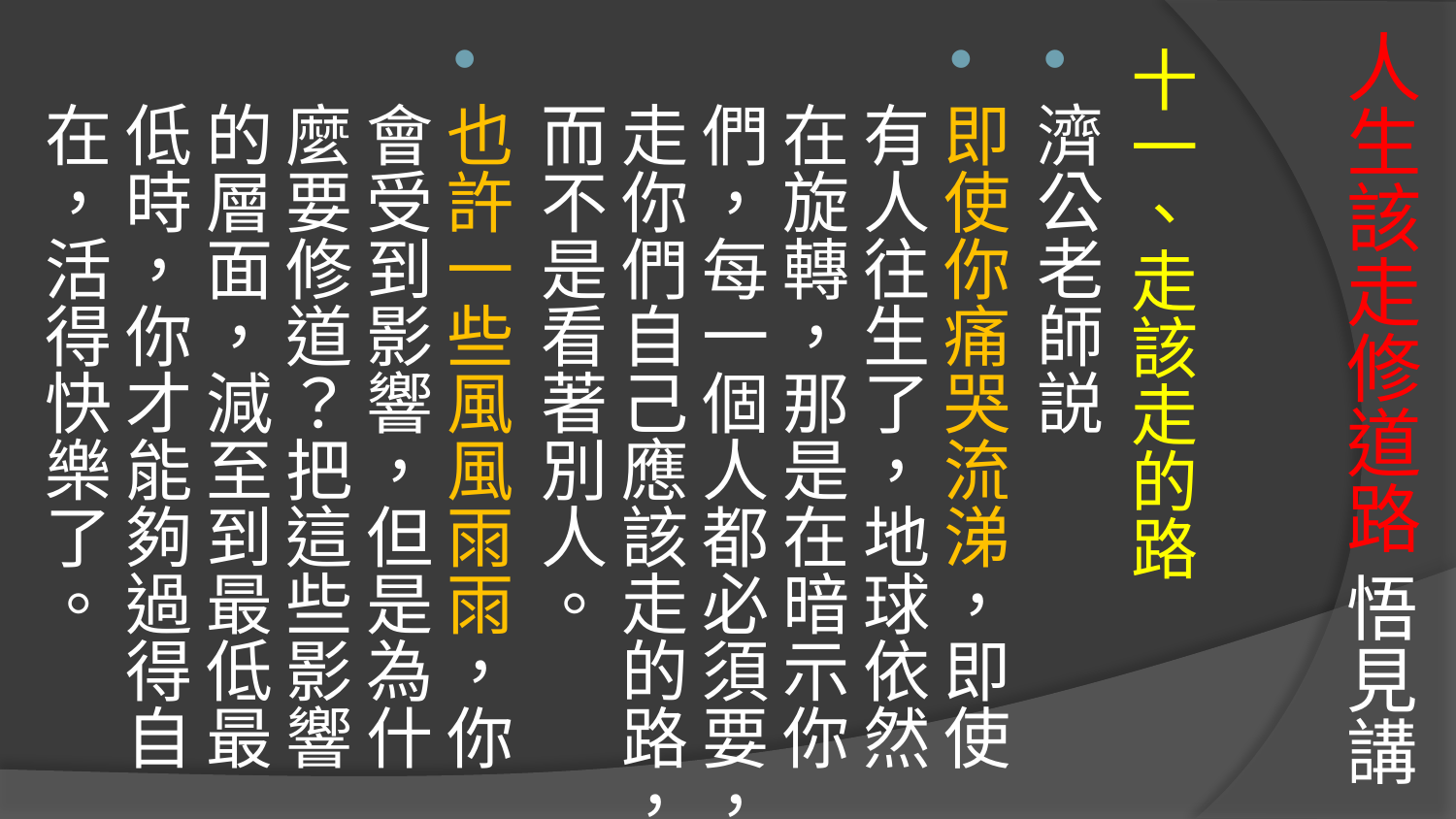

# 人生該走修道路 悟見講
十一、走該走的路
濟公老師説
即使你痛哭流涕，即使有人往生了，地球依然在旋轉，那是在暗示你們，每一個人都必須要，走你們自己應該走的路，而不是看著別人。
也許一些風風雨雨，你會受到影響，但是為什麼要修道？把這些影響的層面，減至到最低最低時，你才能夠過得自在，活得快樂了。